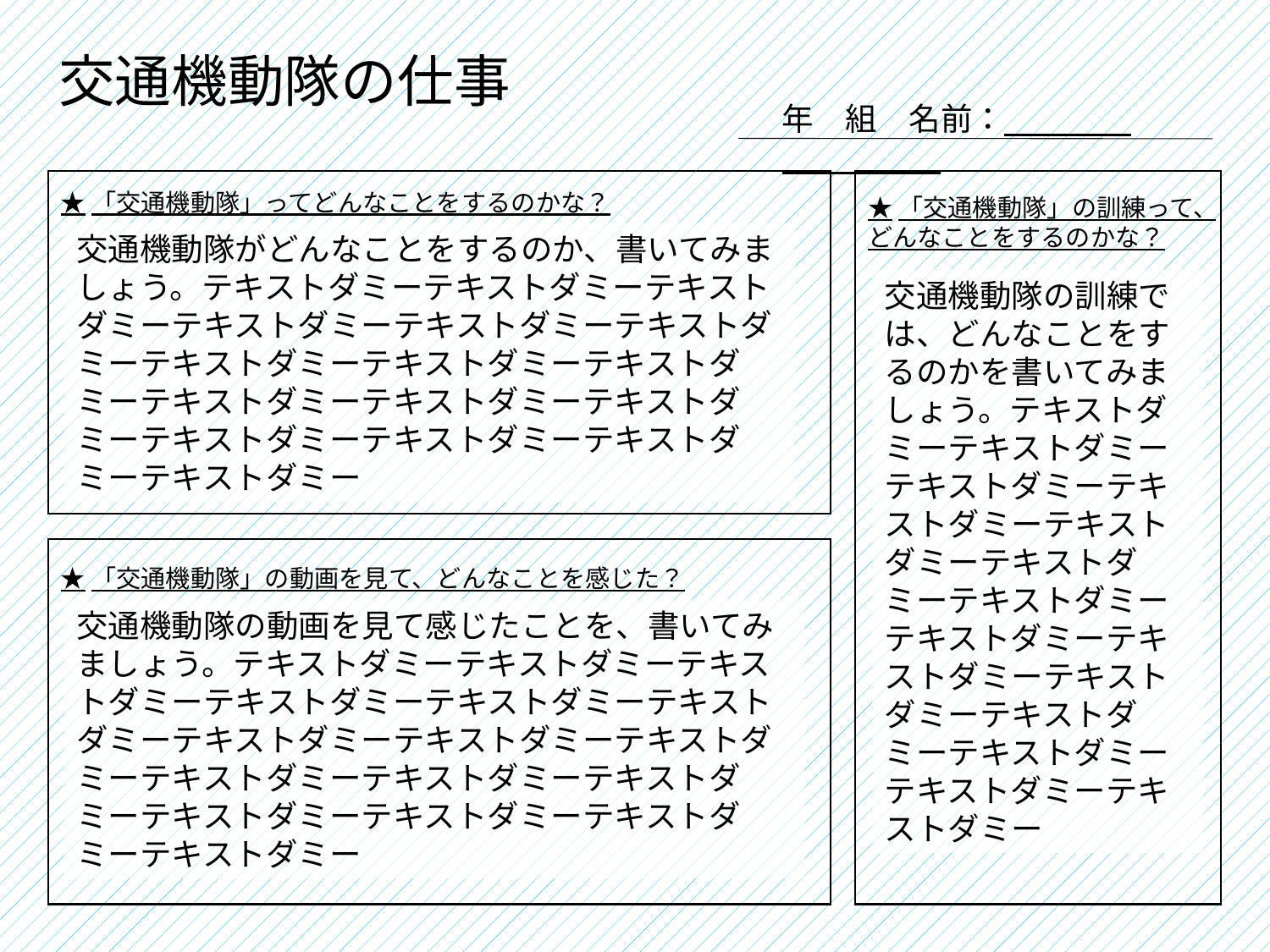

交通機動隊の仕事
年　組　名前：

★「交通機動隊」ってどんなことをするのかな？
★「交通機動隊」の訓練って、どんなことをするのかな？
交通機動隊がどんなことをするのか、書いてみましょう。テキストダミーテキストダミーテキストダミーテキストダミーテキストダミーテキストダミーテキストダミーテキストダミーテキストダミーテキストダミーテキストダミーテキストダミーテキストダミーテキストダミーテキストダミーテキストダミー
交通機動隊の訓練では、どんなことをするのかを書いてみましょう。テキストダミーテキストダミーテキストダミーテキストダミーテキストダミーテキストダミーテキストダミーテキストダミーテキストダミーテキストダミーテキストダミーテキストダミーテキストダミーテキストダミー

★「交通機動隊」の動画を見て、どんなことを感じた？
交通機動隊の動画を見て感じたことを、書いてみましょう。テキストダミーテキストダミーテキストダミーテキストダミーテキストダミーテキストダミーテキストダミーテキストダミーテキストダミーテキストダミーテキストダミーテキストダミーテキストダミーテキストダミーテキストダミーテキストダミー